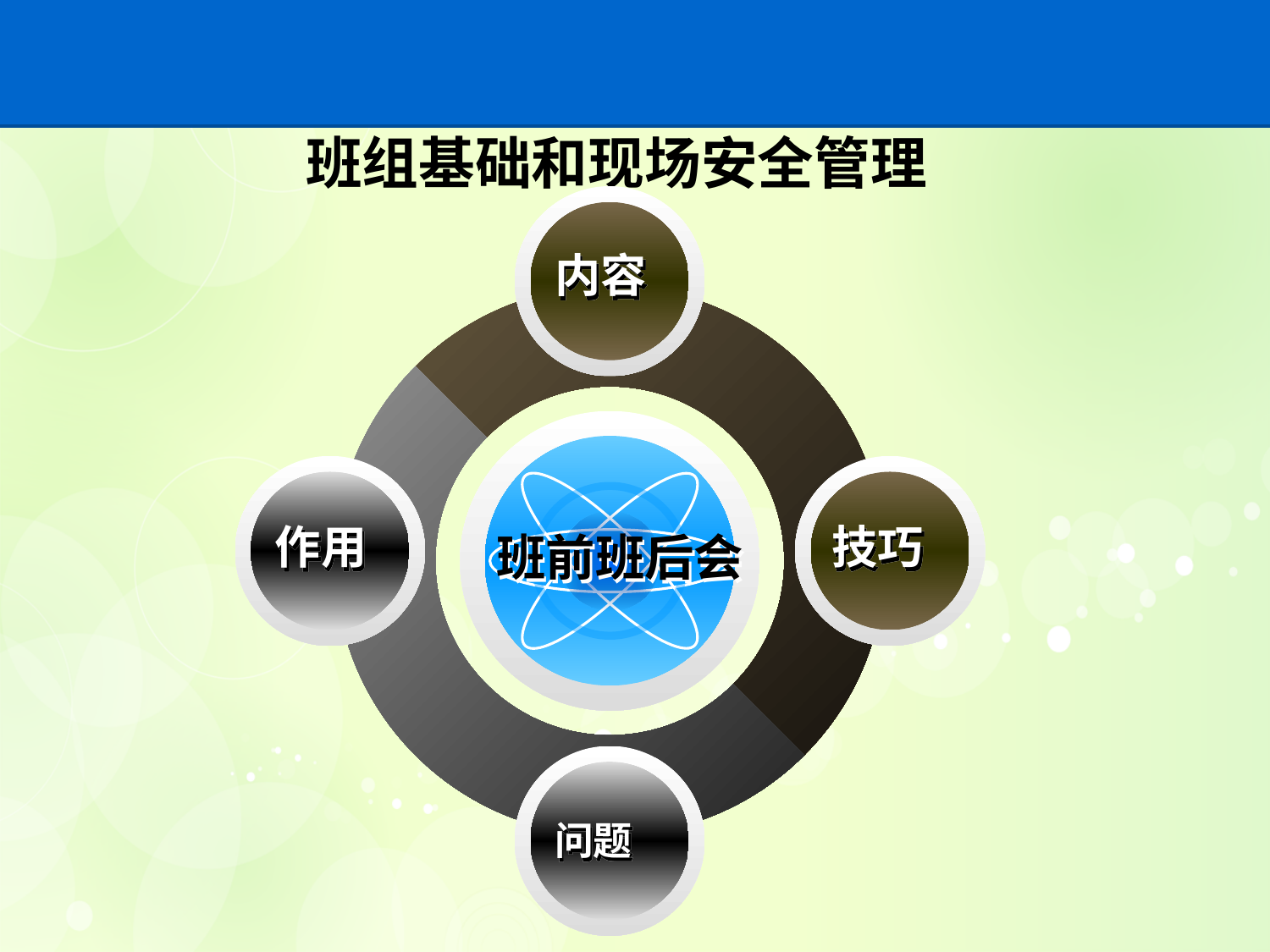

# 班组基础和现场安全管理

内容

作用
技巧
班前班后会

问题